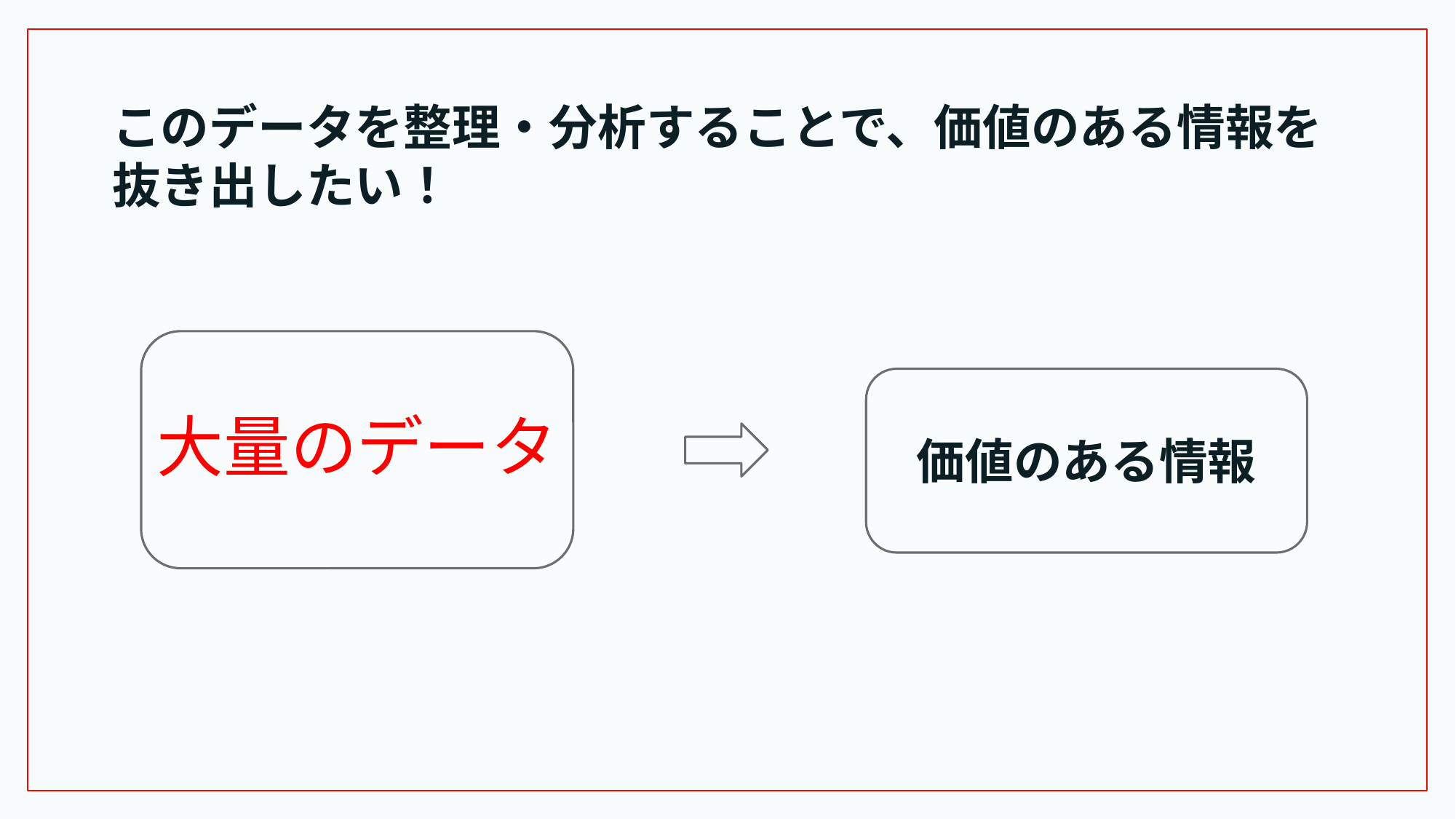

このデータを整理・分析することで、価値のある情報を抜き出したい！

# 大量のデータ

価値のある情報